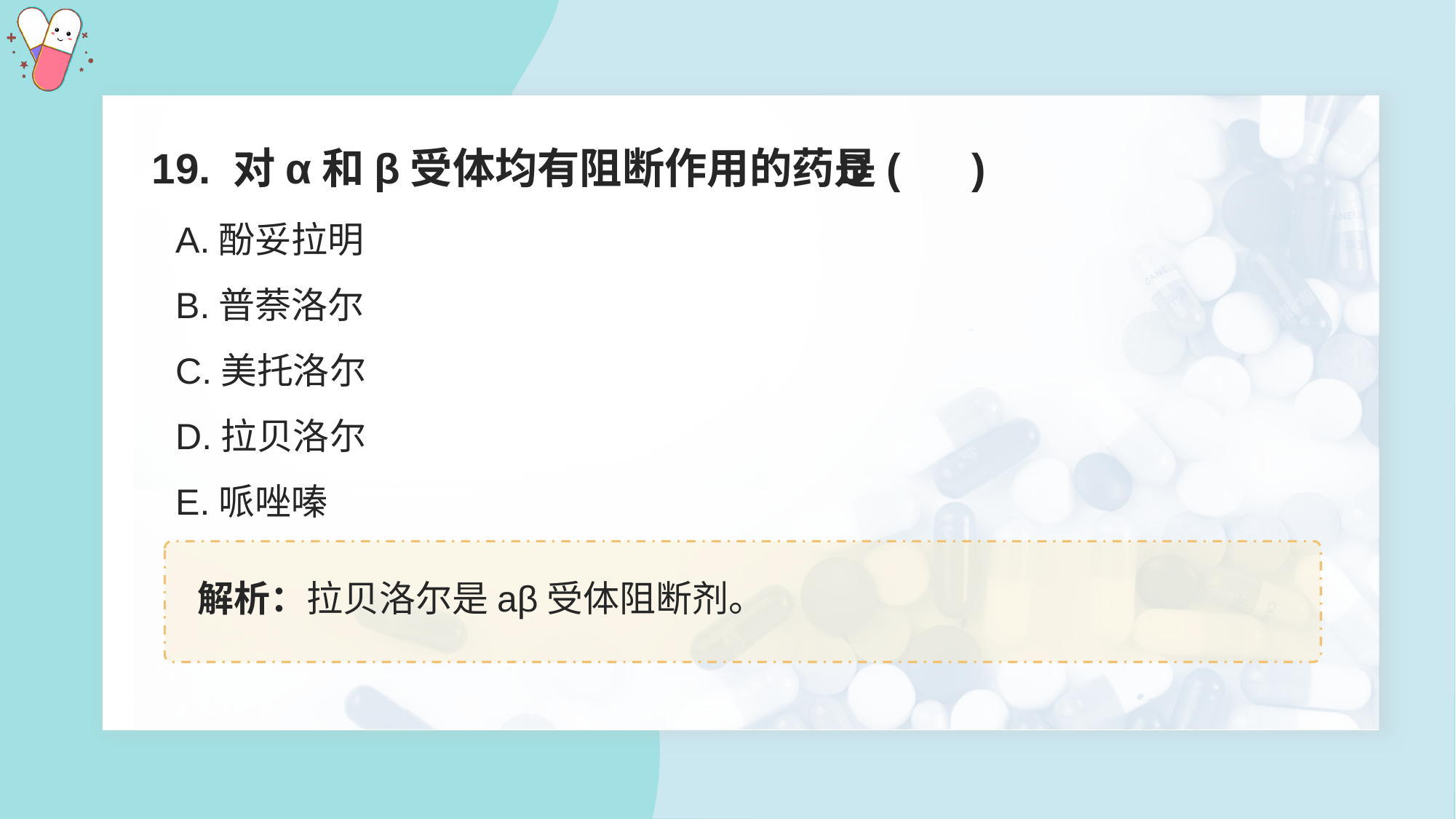

19. 对α和β受体均有阻断作用的药是(      )
D
A.酚妥拉明
B.普萘洛尔
C.美托洛尔
D.拉贝洛尔
E.哌唑嗪

解析：拉贝洛尔是aβ受体阻断剂。